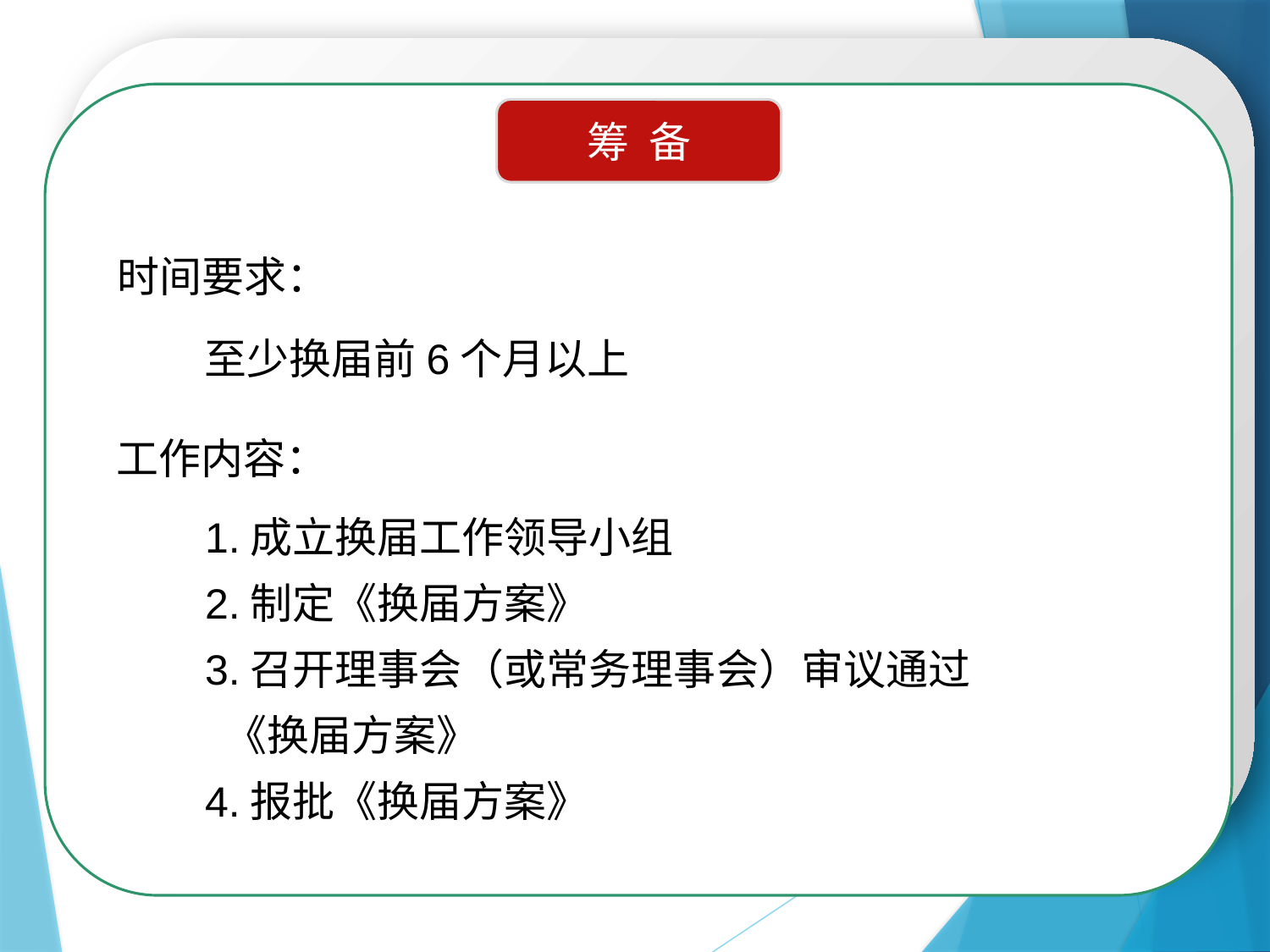

筹  备
#
时间要求：
时间要求：
至少换届前6个月以上
工作内容：
1.成立换届工作领导小组
2.制定《换届方案》
3.召开理事会（或常务理事会）审议通过
 《换届方案》
4.报批《换届方案》